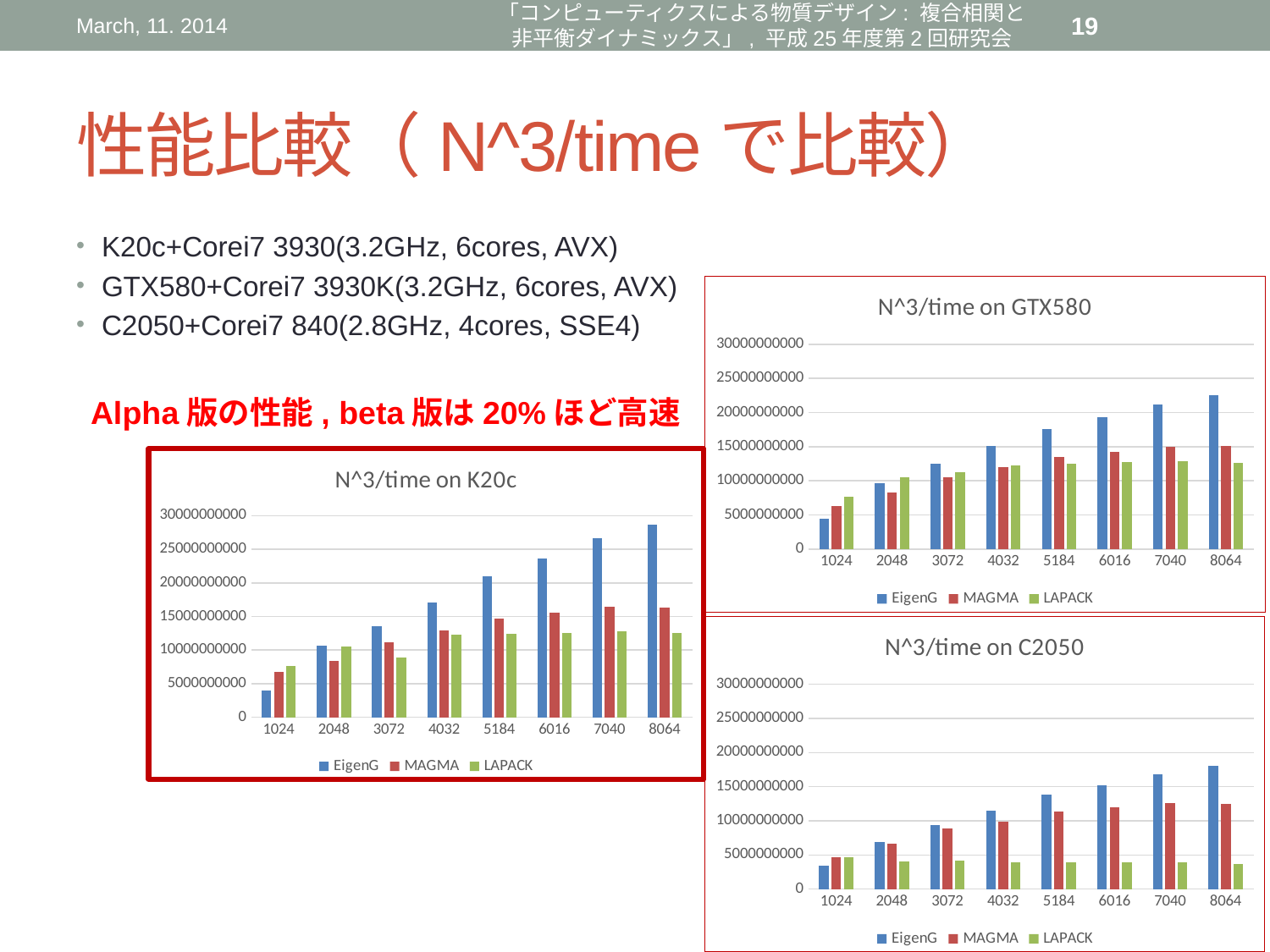

March, 11. 2014
「コンピューティクスによる物質デザイン: 複合相関と非平衡ダイナミックス」, 平成25年度第2回研究会
19
# 性能比較（N^3/timeで比較）
K20c+Corei7 3930(3.2GHz, 6cores, AVX)
GTX580+Corei7 3930K(3.2GHz, 6cores, AVX)
C2050+Corei7 840(2.8GHz, 4cores, SSE4)

### Chart: N^3/time on GTX580

| Category | EigenG | MAGMA | LAPACK |
|---|---|---|---|
| 1024 | 4473924266.666667 | 6316128376.470588 | 7669584457.142857 |
| 2048 | 9651611901.123596 | 8259552492.307692 | 10475529990.243902 |
| 3072 | 12496133296.551725 | 10542192453.818182 | 11236833041.860464 |
| 4032 | 15103299716.129032 | 12027214819.816513 | 12274966435.955057 |
| 5184 | 17612398167.38306 | 13421393979.19075 | 12472163787.287376 |
| 6016 | 19319663894.942326 | 14175300266.666668 | 12688380658.275059 |
| 7040 | 21120681840.193707 | 14917215220.179564 | 12818283027.185894 |
| 8064 | 22515524523.142982 | 15107650998.09853 | 12620615310.324911 |
Alpha版の性能, beta版は20%ほど高速

### Chart: N^3/time on K20c

| Category | EigenG | MAGMA | LAPACK |
|---|---|---|---|
| 1024 | 3976821570.37037 | 6710886400.0 | 7669584457.142857 |
| 2048 | 10604857520.987654 | 8421504501.960784 | 10475529990.243902 |
| 3072 | 13610811853.521128 | 11193447586.100388 | 8947848533.333332 |
| 4032 | 17069875200.0 | 12877862626.32613 | 12274966435.955057 |
| 5184 | 20949484135.93985 | 14633830830.252102 | 12405527115.22707 |
| 6016 | 23564135508.22511 | 15519074276.265146 | 12607562947.075855 |
| 7040 | 26634630839.694656 | 16419466541.17647 | 12752692397.660818 |
| 8064 | 28639353694.37466 | 16346214655.361597 | 12563166414.566362 |

### Chart: N^3/time on C2050

| Category | EigenG | MAGMA | LAPACK |
|---|---|---|---|
| 1024 | 3463683303.2258067 | 4668442713.043478 | 4668442713.043478 |
| 2048 | 6927366606.451613 | 6607641993.846153 | 4090445043.8095236 |
| 3072 | 9351944918.709677 | 8838728429.268293 | 4219946033.1877728 |
| 4032 | 11519915776.449911 | 9812622869.461079 | 3915670296.774194 |
| 5184 | 13779828833.234423 | 11307960187.012987 | 3965672345.687446 |
| 6016 | 15194180885.973482 | 11996287167.823692 | 3943716937.0766163 |
| 7040 | 16774695384.615383 | 12582533862.243057 | 3977583948.9284086 |
| 8064 | 17995420938.366505 | 12515192509.403341 | 3710107302.5611997 |